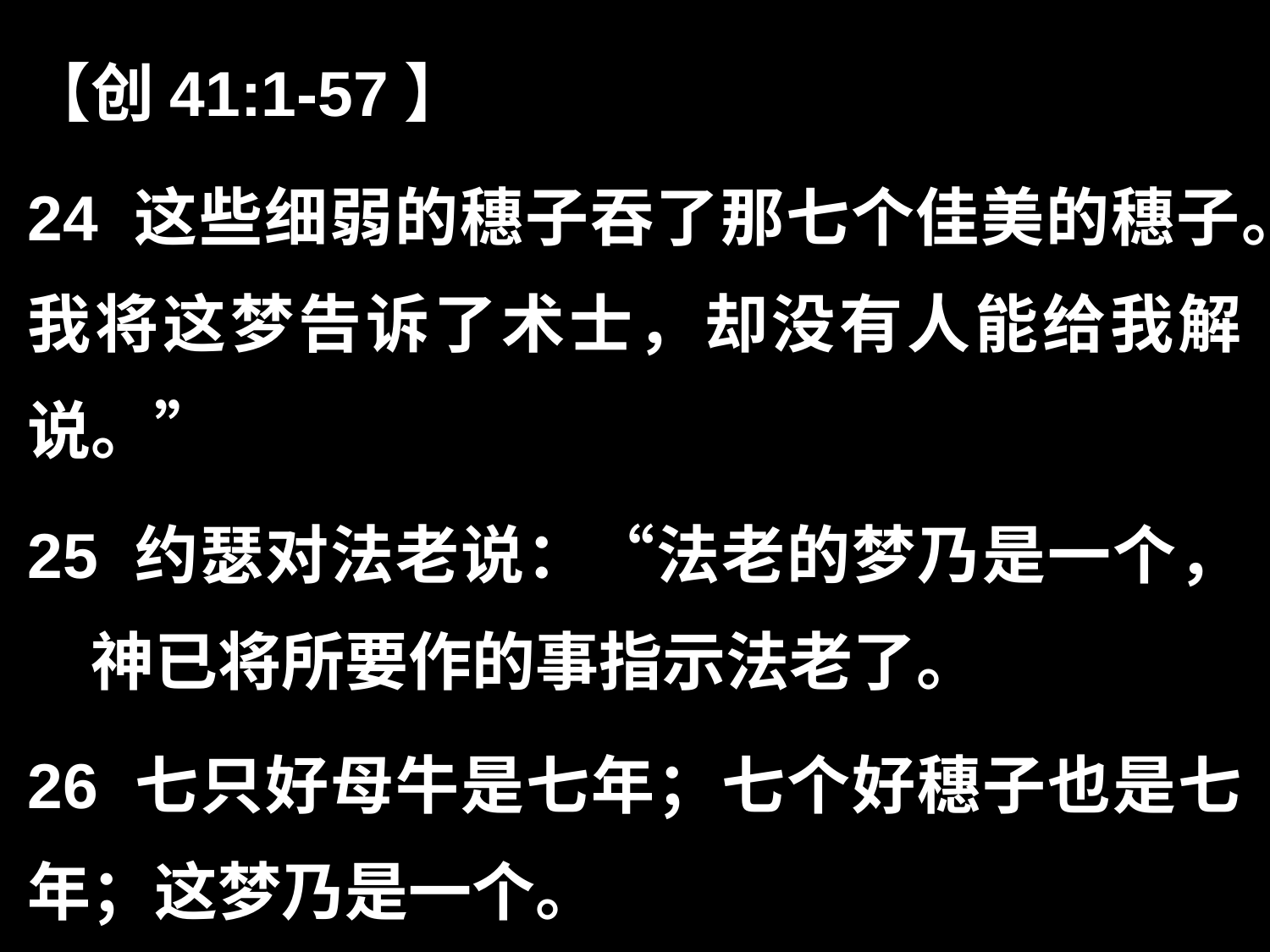

【创41:1-57】
24 这些细弱的穗子吞了那七个佳美的穗子。我将这梦告诉了术士，却没有人能给我解说。”
25 约瑟对法老说：“法老的梦乃是一个，　神已将所要作的事指示法老了。
26 七只好母牛是七年；七个好穗子也是七年；这梦乃是一个。